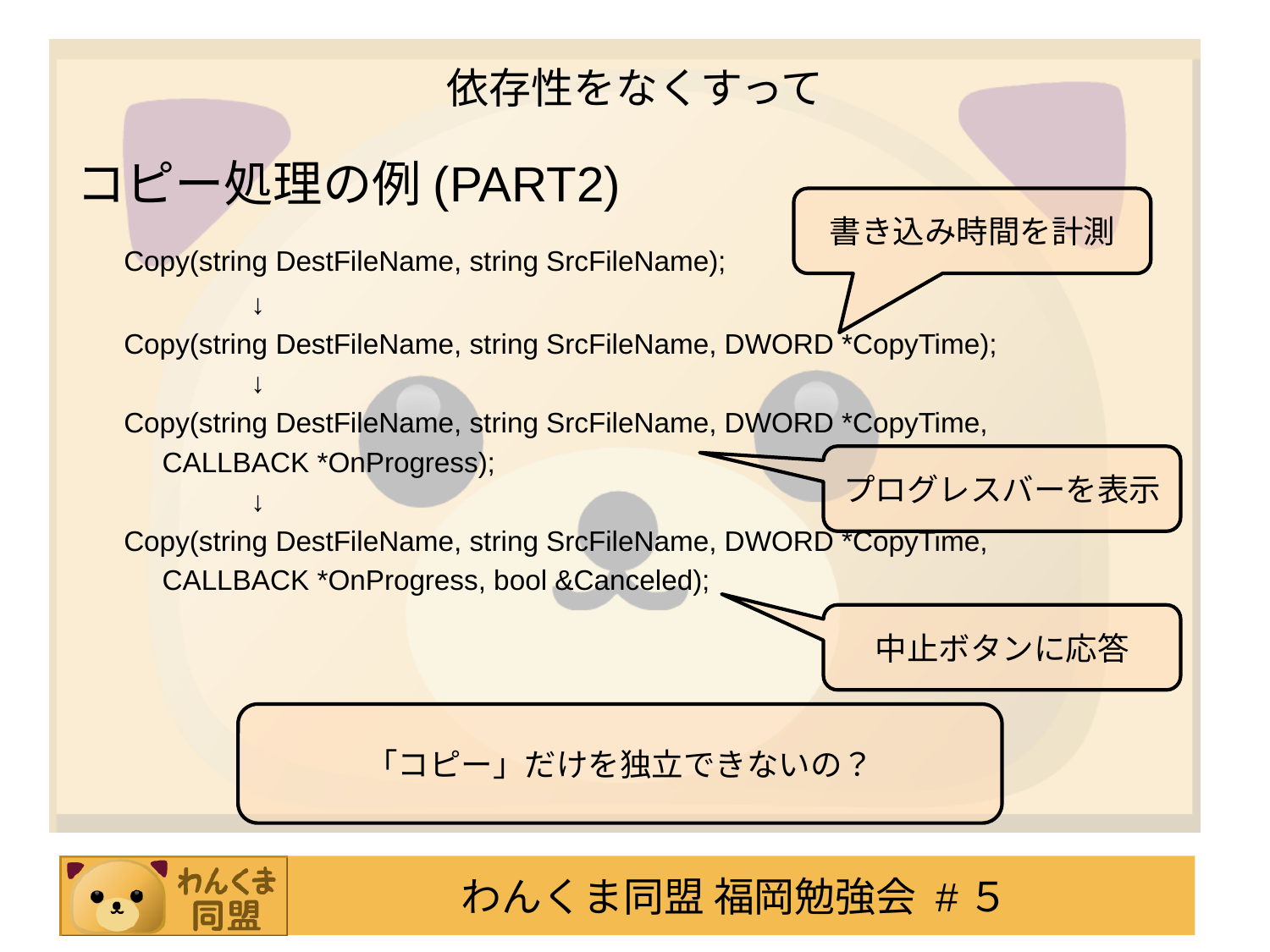

# 依存性をなくすって
コピー処理の例(PART2)
	Copy(string DestFileName, string SrcFileName);
		↓
	Copy(string DestFileName, string SrcFileName, DWORD *CopyTime);
		↓
	Copy(string DestFileName, string SrcFileName, DWORD *CopyTime,
           CALLBACK *OnProgress);
		↓
	Copy(string DestFileName, string SrcFileName, DWORD *CopyTime,
           CALLBACK *OnProgress, bool &Canceled);

書き込み時間を計測
プログレスバーを表示
中止ボタンに応答
「コピー」だけを独立できないの？